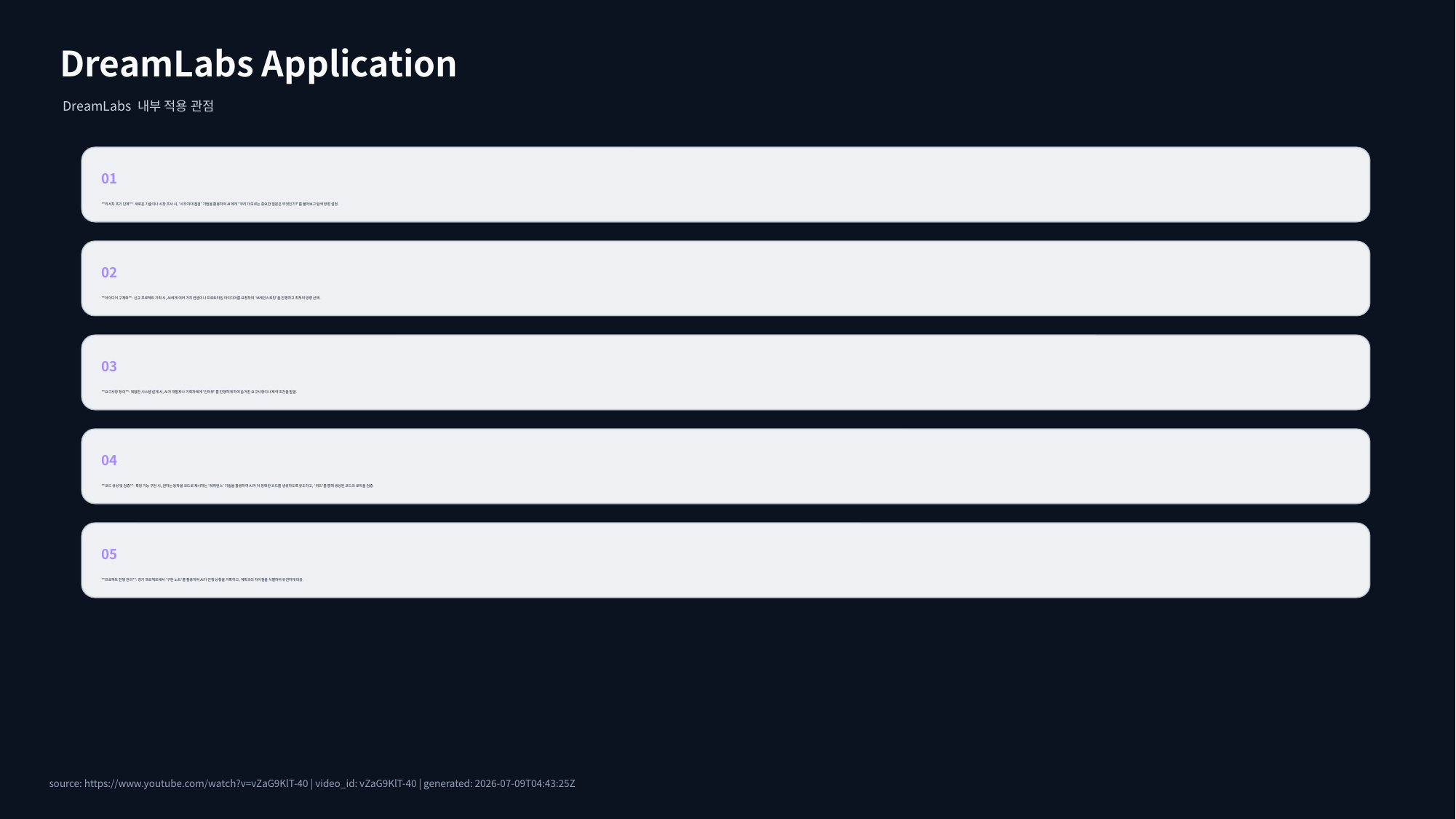

DreamLabs Application
DreamLabs 내부 적용 관점

01
**리서치 초기 단계**: 새로운 기술이나 시장 조사 시, '사각지대 점검' 기법을 활용하여 AI에게 "우리가 모르는 중요한 질문은 무엇인가?"를 물어보고 탐색 방향 설정.

02
**아이디어 구체화**: 신규 프로젝트 기획 시, AI에게 여러 가지 컨셉이나 프로토타입 아이디어를 요청하여 '브레인스토밍'을 진행하고 최적의 방향 선택.

03
**요구사항 정의**: 복잡한 시스템 설계 시, AI가 개발자나 기획자에게 '인터뷰'를 진행하게 하여 숨겨진 요구사항이나 제약 조건을 발굴.

04
**코드 생성 및 검증**: 특정 기능 구현 시, 원하는 동작을 코드로 제시하는 '레퍼런스' 기법을 활용하여 AI가 더 정확한 코드를 생성하도록 유도하고, '퀴즈'를 통해 생성된 코드의 로직을 검증.

05
**프로젝트 진행 관리**: 장기 프로젝트에서 '구현 노트'를 활용하여 AI가 진행 상황을 기록하고, 계획과의 차이점을 식별하여 유연하게 대응.
source: https://www.youtube.com/watch?v=vZaG9KlT-40 | video_id: vZaG9KlT-40 | generated: 2026-07-09T04:43:25Z